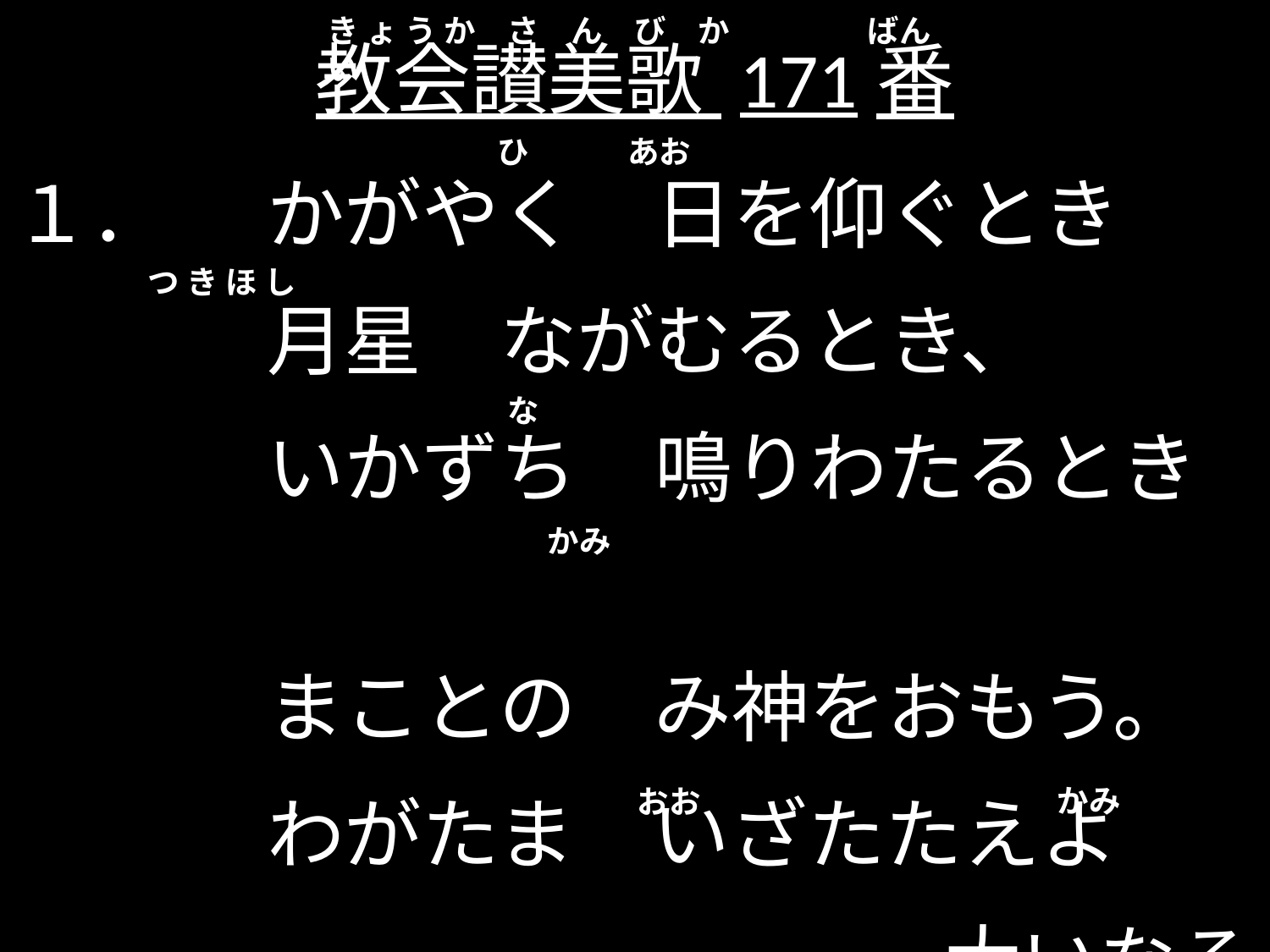

# 教会讃美歌 171番
き ょ う か い
さ　ん　び　か
ばん
ひ
あお
１．	かがやく　日を仰ぐとき
　　	月星　ながむるとき、
　　	いかずち　鳴りわたるとき
　　	まことの　み神をおもう。
　　	わがたま　いざたたえよ
　　　　　　　　　　　　大いなる　み神を、
つ き ほ し
な
かみ
かみ
おお